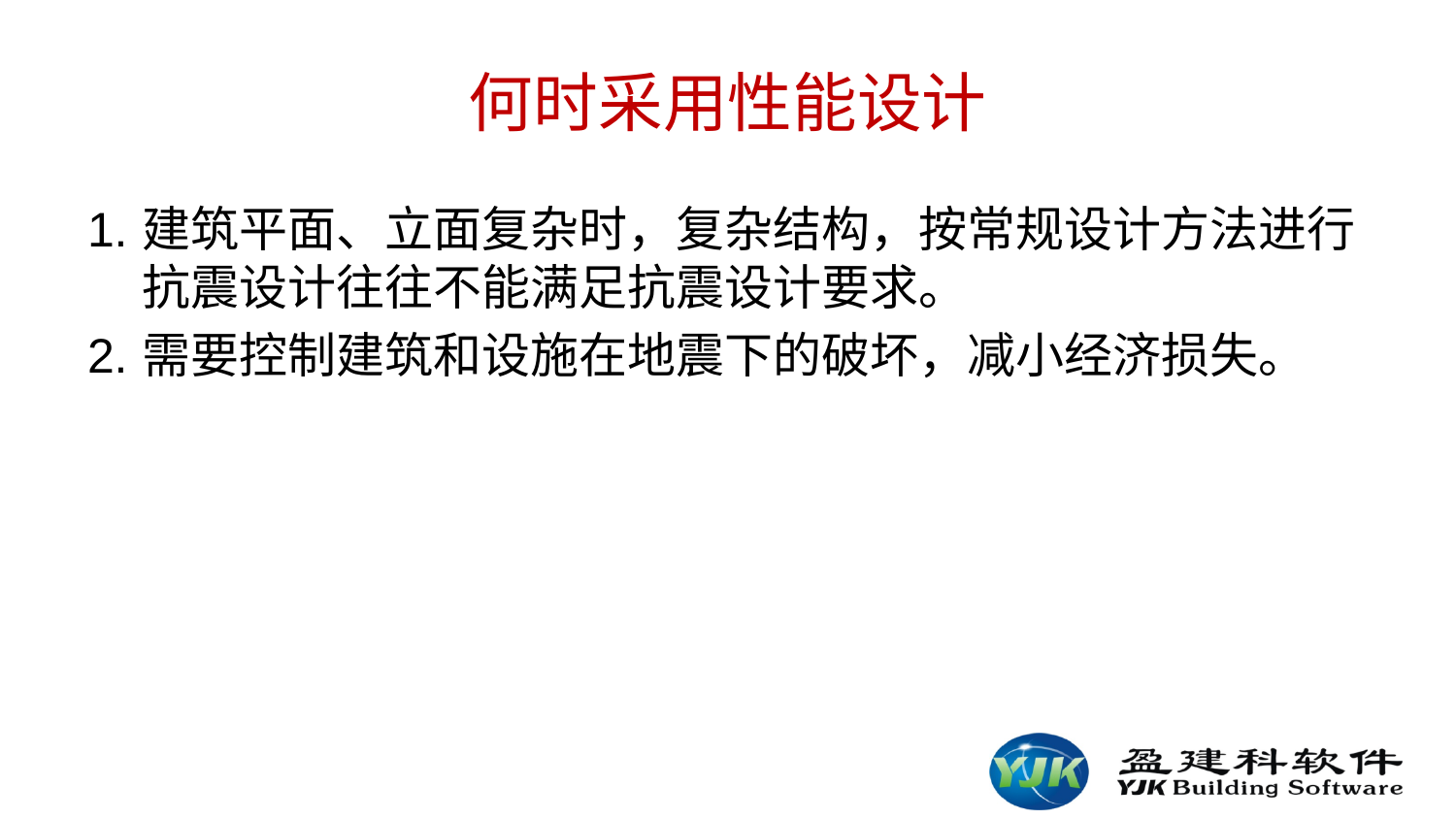

# 何时采用性能设计
建筑平面、立面复杂时，复杂结构，按常规设计方法进行抗震设计往往不能满足抗震设计要求。
需要控制建筑和设施在地震下的破坏，减小经济损失。